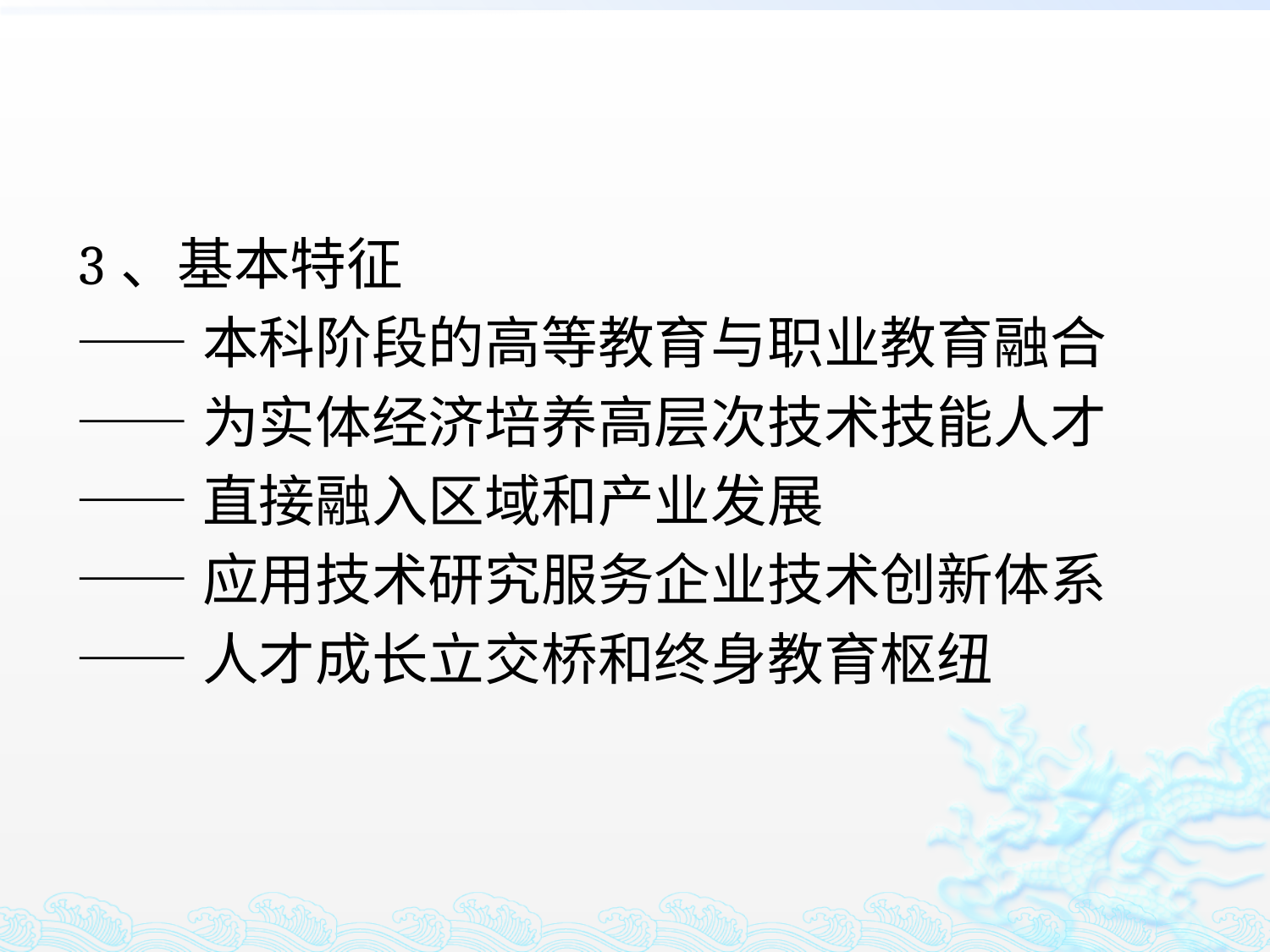

#
3、基本特征
——本科阶段的高等教育与职业教育融合
——为实体经济培养高层次技术技能人才
——直接融入区域和产业发展
——应用技术研究服务企业技术创新体系
——人才成长立交桥和终身教育枢纽